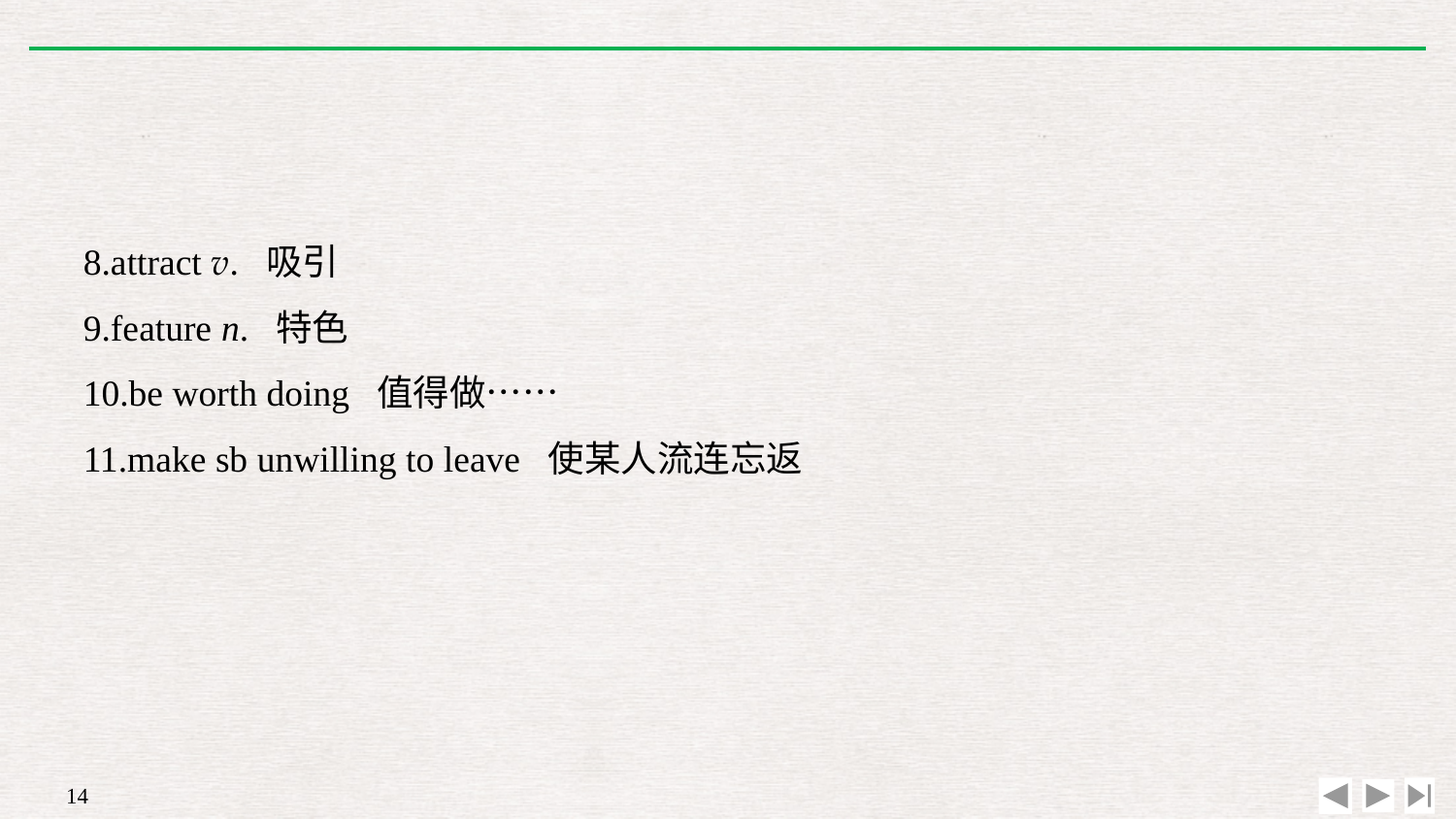

8.attract v.  吸引
9.feature n.  特色
10.be worth doing  值得做……
11.make sb unwilling to leave  使某人流连忘返